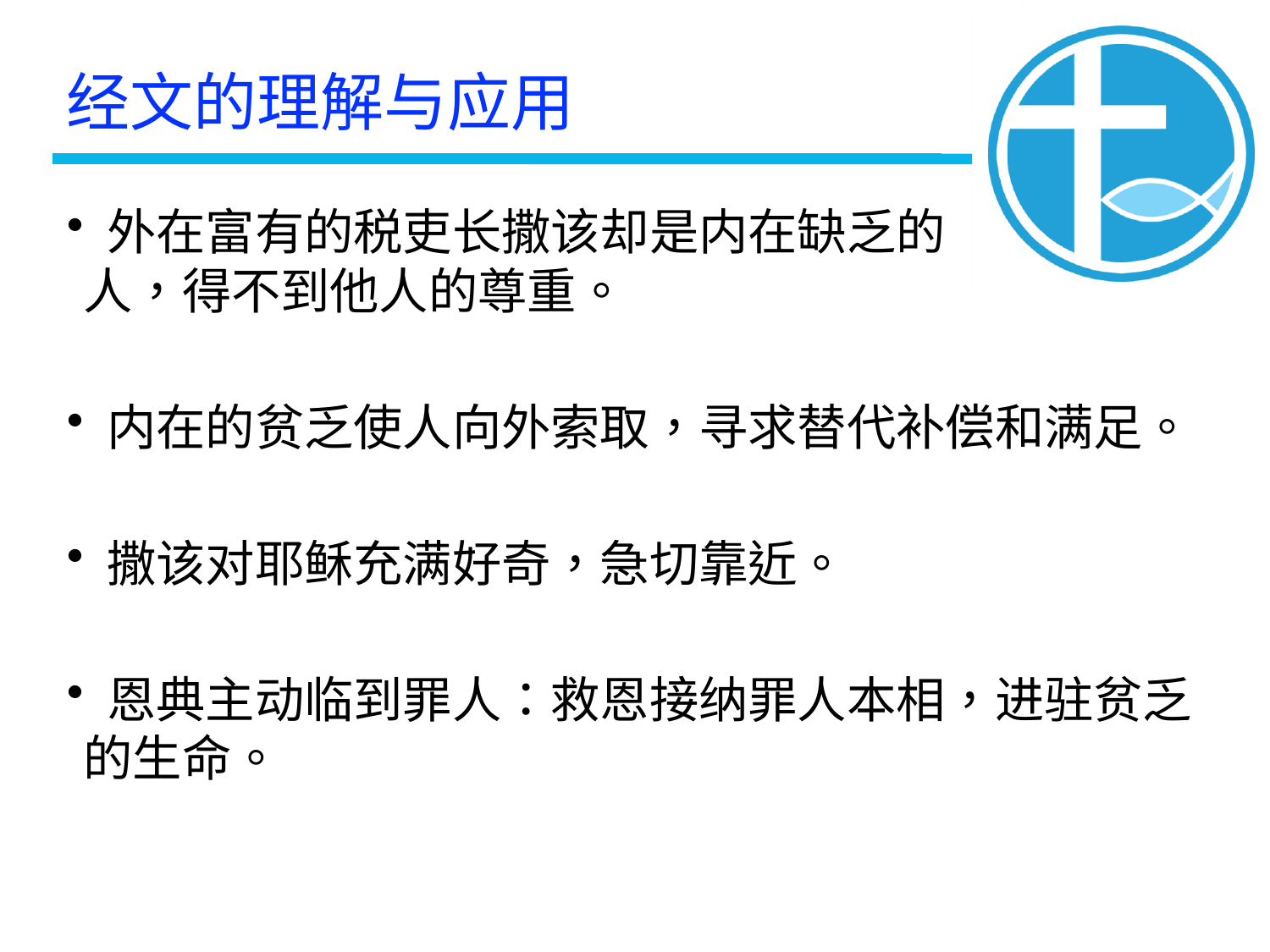

经文的理解与应用
 外在富有的税吏长撒该却是内在缺乏的
人，得不到他人的尊重。

 内在的贫乏使人向外索取，寻求替代补偿和满足。

 撒该对耶稣充满好奇，急切靠近。

 恩典主动临到罪人：救恩接纳罪人本相，进驻贫乏的生命。